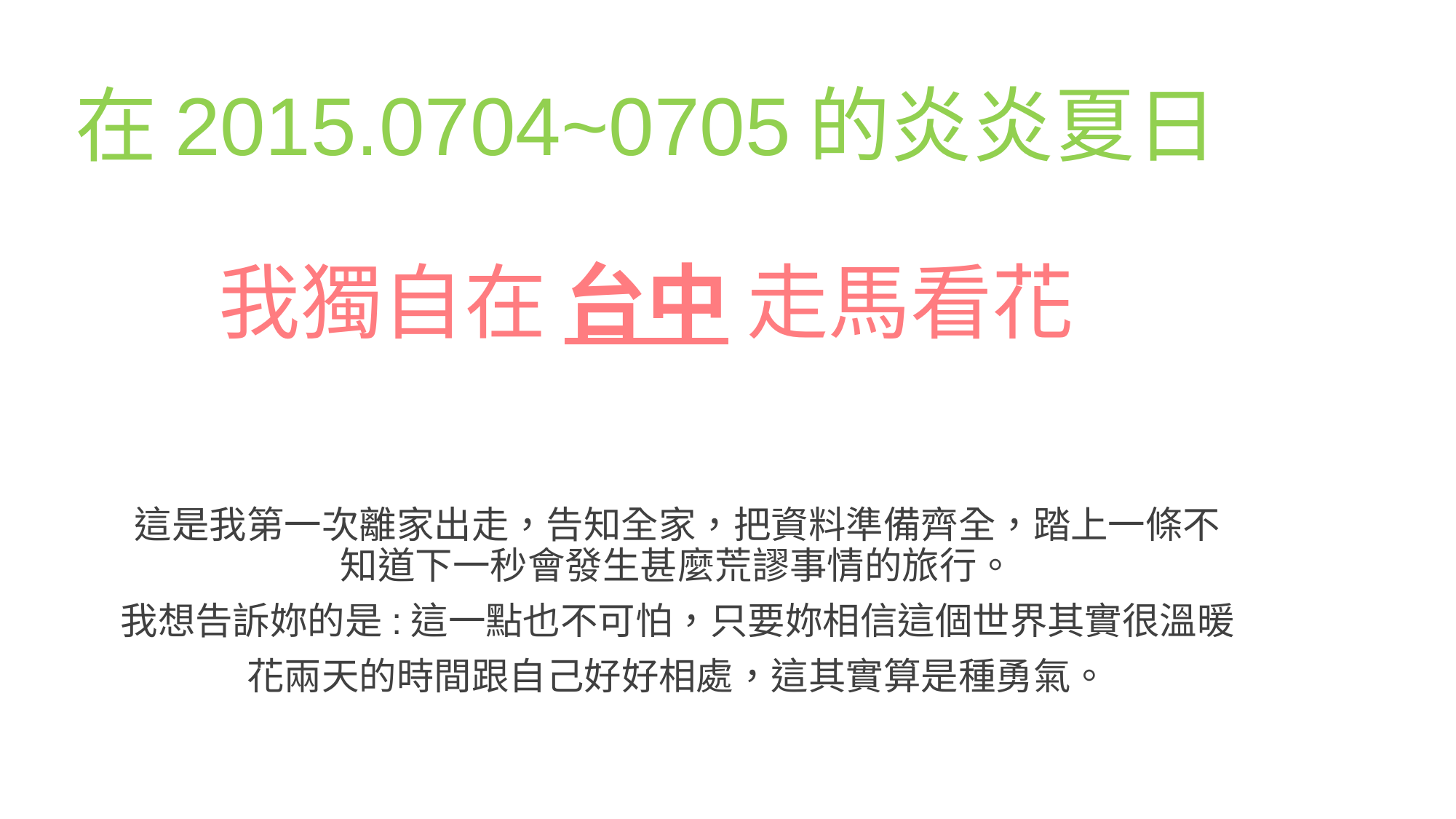

# 在2015.0704~0705的炎炎夏日 我獨自在 台中 走馬看花
這是我第一次離家出走，告知全家，把資料準備齊全，踏上一條不知道下一秒會發生甚麼荒謬事情的旅行。
我想告訴妳的是:這一點也不可怕，只要妳相信這個世界其實很溫暖
花兩天的時間跟自己好好相處，這其實算是種勇氣。